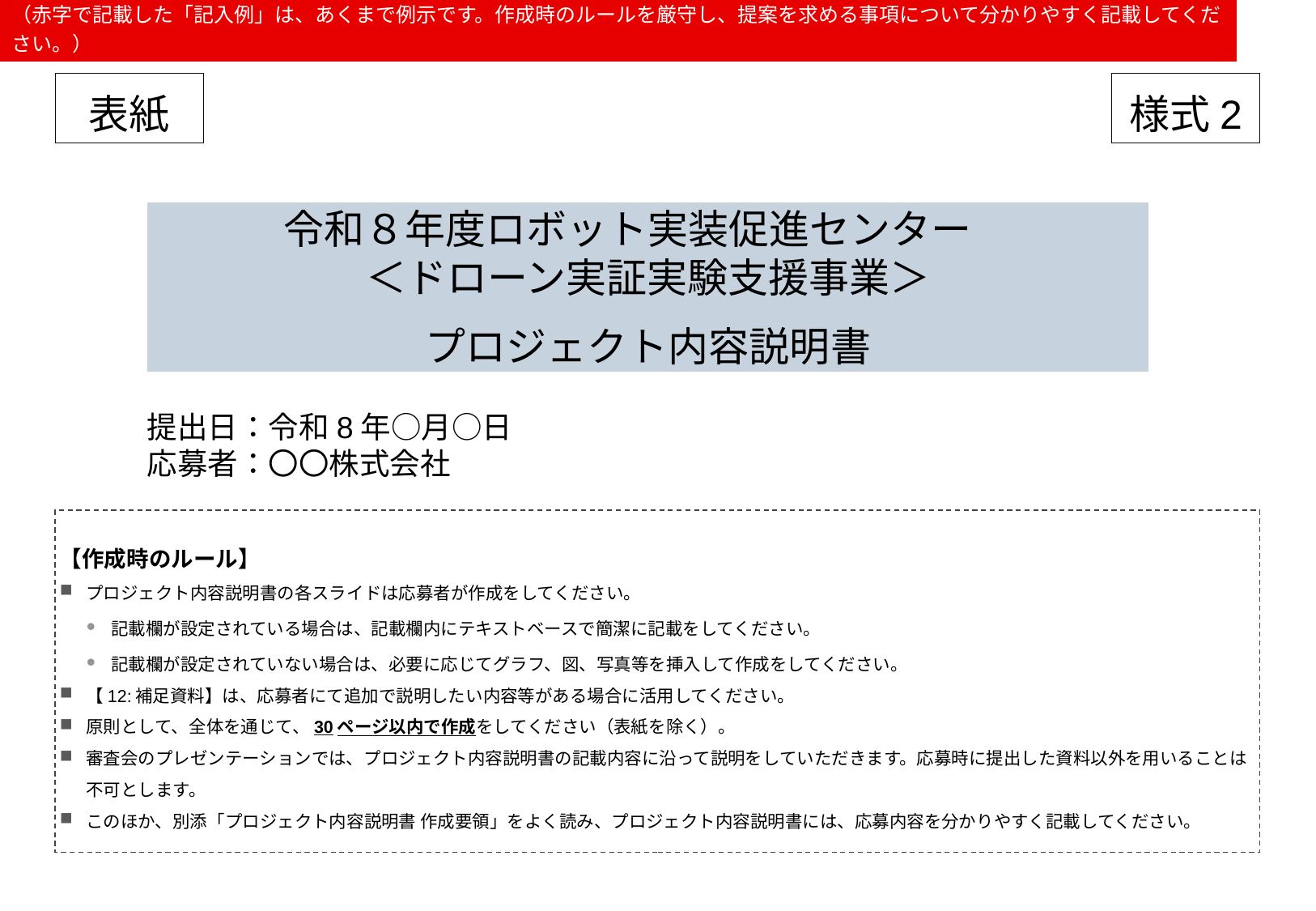

（赤字で記載した「記入例」は、あくまで例示です。作成時のルールを厳守し、提案を求める事項について分かりやすく記載してください。）
表紙
様式2
# 令和８年度ロボット実装促進センター　 ＜ドローン実証実験支援事業＞ プロジェクト内容説明書
提出日：令和8年○月○日
応募者：〇〇株式会社
【作成時のルール】
プロジェクト内容説明書の各スライドは応募者が作成をしてください。
記載欄が設定されている場合は、記載欄内にテキストベースで簡潔に記載をしてください。
記載欄が設定されていない場合は、必要に応じてグラフ、図、写真等を挿入して作成をしてください。
【12:補足資料】は、応募者にて追加で説明したい内容等がある場合に活用してください。
原則として、全体を通じて、30ページ以内で作成をしてください（表紙を除く）。
審査会のプレゼンテーションでは、プロジェクト内容説明書の記載内容に沿って説明をしていただきます。応募時に提出した資料以外を用いることは
不可とします。
このほか、別添「プロジェクト内容説明書 作成要領」をよく読み、プロジェクト内容説明書には、応募内容を分かりやすく記載してください。